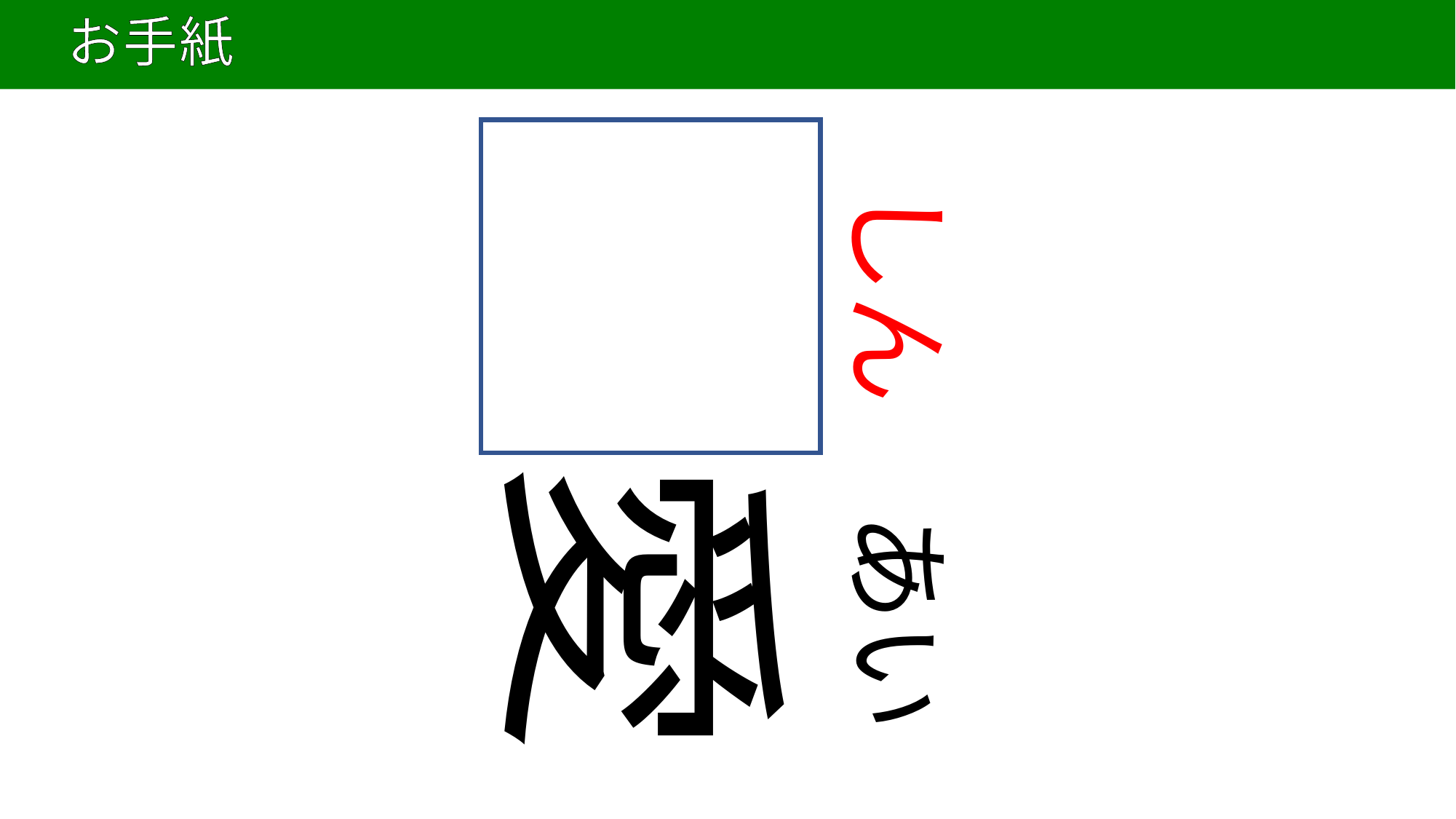

# お手紙
8

親
しん
愛
あい